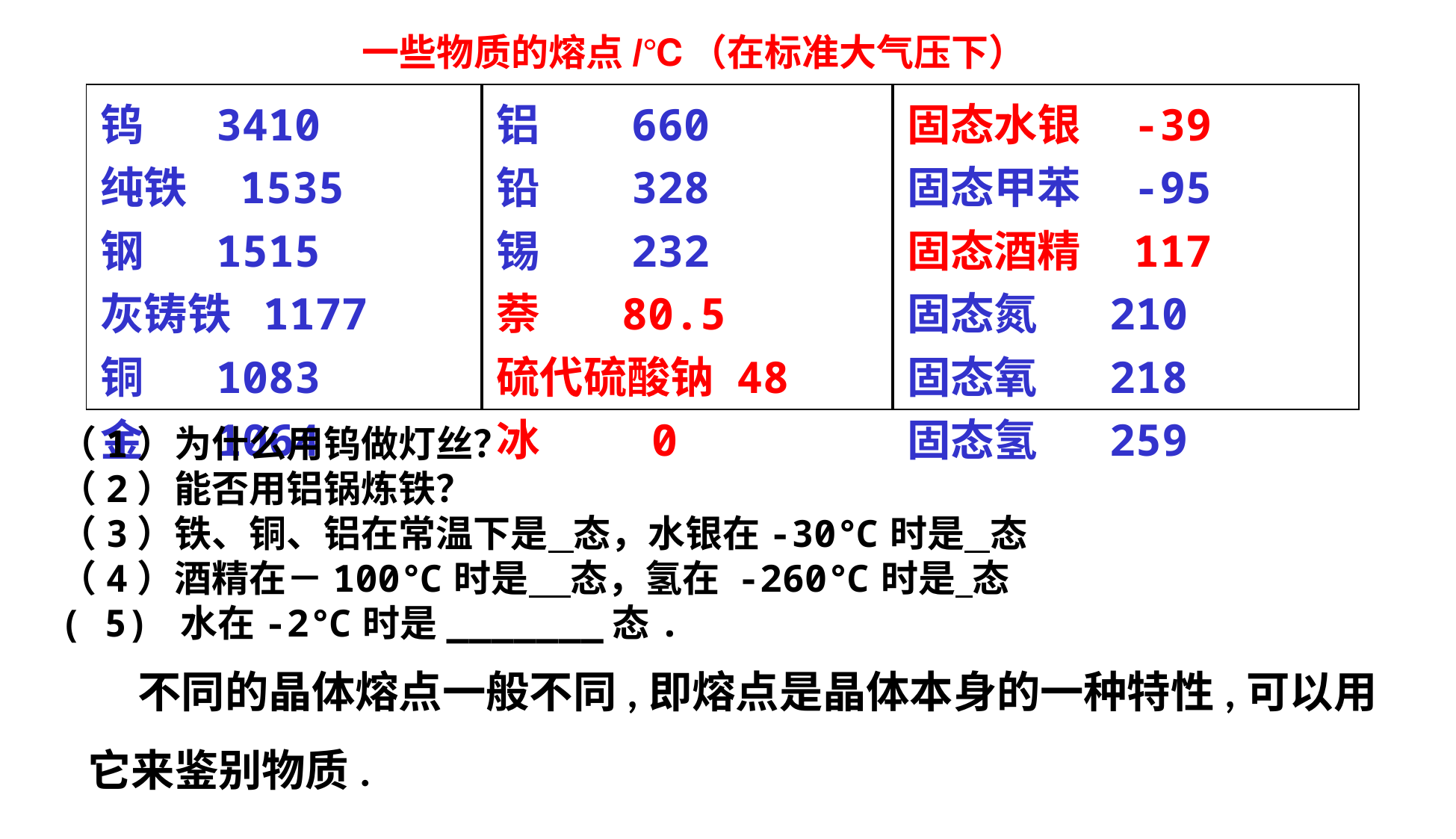

一些物质的熔点/℃（在标准大气压下）
| 钨 3410 纯铁 1535 钢 1515 灰铸铁 1177 铜 1083 金 1064 | 铝 660 铅 328 锡 232 萘 80.5 硫代硫酸钠 48 冰 0 | 固态水银 -39 固态甲苯 -95 固态酒精 117 固态氮 210 固态氧 218 固态氢 259 |
| --- | --- | --- |
（1）为什么用钨做灯丝？
（2）能否用铝锅炼铁？
（3）铁、铜、铝在常温下是   态，水银在-30℃时是   态
（4）酒精在－100℃时是     态，氢在 -260℃时是  态
( 5) 水在-2℃时是_______态.
    不同的晶体熔点一般不同,即熔点是晶体本身的一种特性,可以用它来鉴别物质.